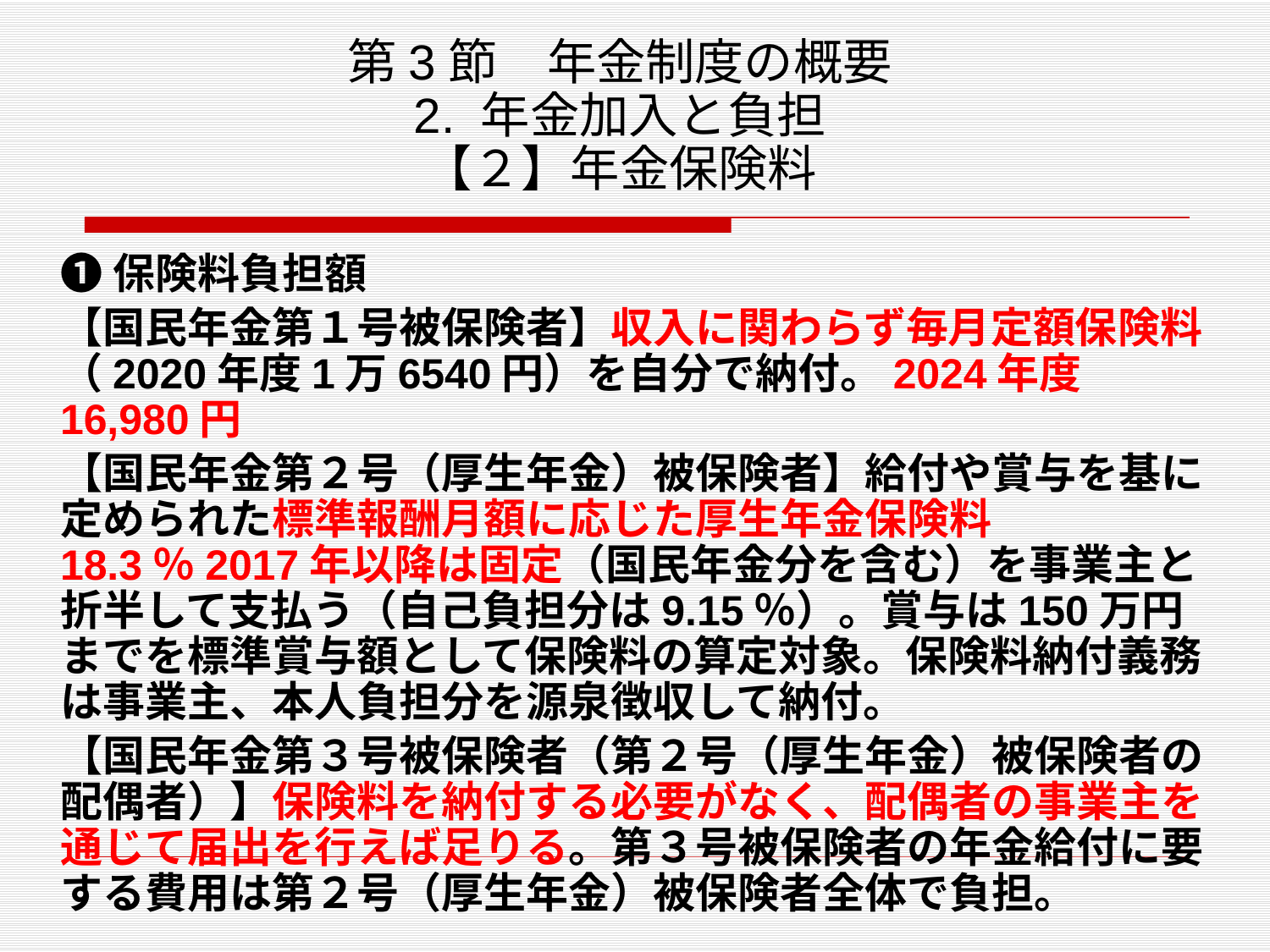

# 第3節　年金制度の概要 2. 年金加入と負担 【２】年金保険料
❶保険料負担額
【国民年金第１号被保険者】収入に関わらず毎月定額保険料（2020年度1万6540円）を自分で納付。2024年度16,980円
【国民年金第２号（厚生年金）被保険者】給付や賞与を基に定められた標準報酬月額に応じた厚生年金保険料18.3％2017年以降は固定（国民年金分を含む）を事業主と折半して支払う（自己負担分は9.15％）。賞与は150万円までを標準賞与額として保険料の算定対象。保険料納付義務は事業主、本人負担分を源泉徴収して納付。
【国民年金第３号被保険者（第２号（厚生年金）被保険者の配偶者）】保険料を納付する必要がなく、配偶者の事業主を通じて届出を行えば足りる。第３号被保険者の年金給付に要する費用は第２号（厚生年金）被保険者全体で負担。